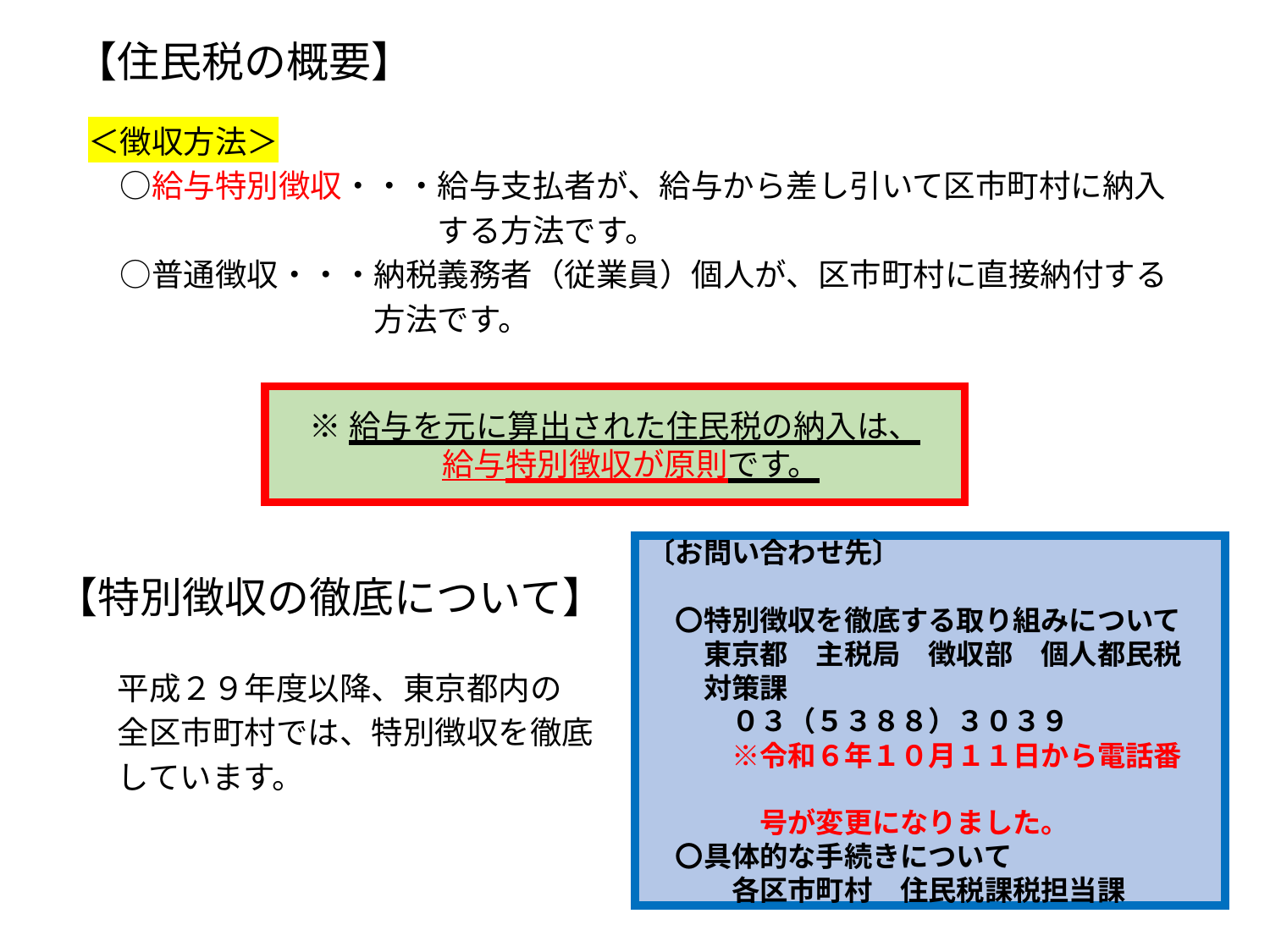

【住民税の概要】
＜徴収方法＞
　○給与特別徴収・・・給与支払者が、給与から差し引いて区市町村に納入
　　　　　　　　　　　する方法です。
　○普通徴収・・・納税義務者（従業員）個人が、区市町村に直接納付する
　　　　　　　　　方法です。
※給与を元に算出された住民税の納入は、
　給与特別徴収が原則です。
【特別徴収の徹底について】
〔お問い合わせ先〕

　〇特別徴収を徹底する取り組みについて
　　東京都　主税局　徴収部　個人都民税
　　対策課
　　　０３（５３８８）３０３９
　　　※令和６年１０月１１日から電話番
　　　　号が変更になりました。
　〇具体的な手続きについて
　　　各区市町村　住民税課税担当課
平成２９年度以降、東京都内の
全区市町村では、特別徴収を徹底
しています。